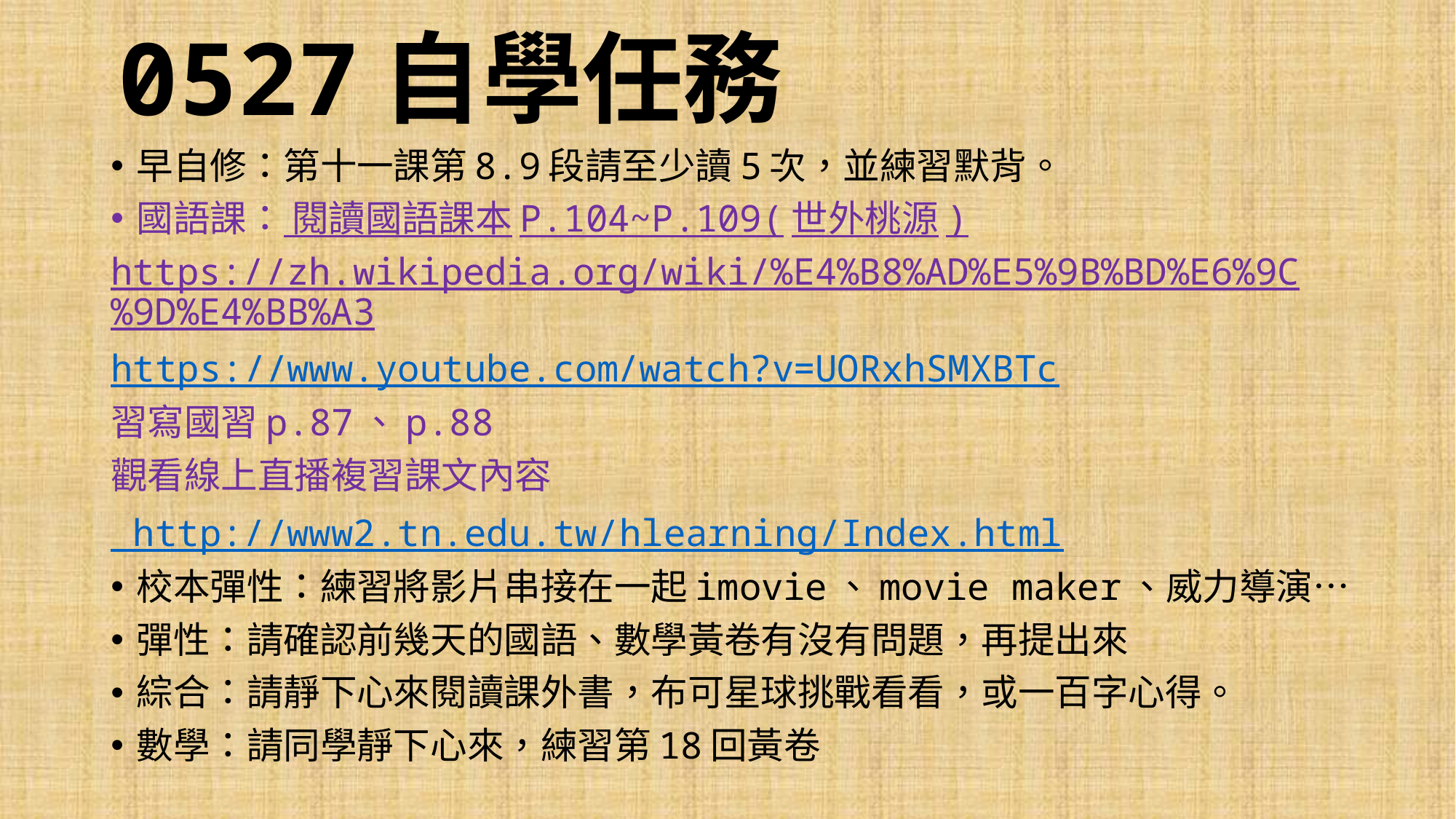

# 0527自學任務
早自修：第十一課第8.9段請至少讀5次，並練習默背。
國語課： 閱讀國語課本P.104~P.109(世外桃源)
https://zh.wikipedia.org/wiki/%E4%B8%AD%E5%9B%BD%E6%9C%9D%E4%BB%A3
https://www.youtube.com/watch?v=UORxhSMXBTc
習寫國習p.87、p.88
觀看線上直播複習課文內容
 http://www2.tn.edu.tw/hlearning/Index.html
校本彈性：練習將影片串接在一起imovie、movie maker、威力導演…
彈性：請確認前幾天的國語、數學黃卷有沒有問題，再提出來
綜合：請靜下心來閱讀課外書，布可星球挑戰看看，或一百字心得。
數學：請同學靜下心來，練習第18回黃卷